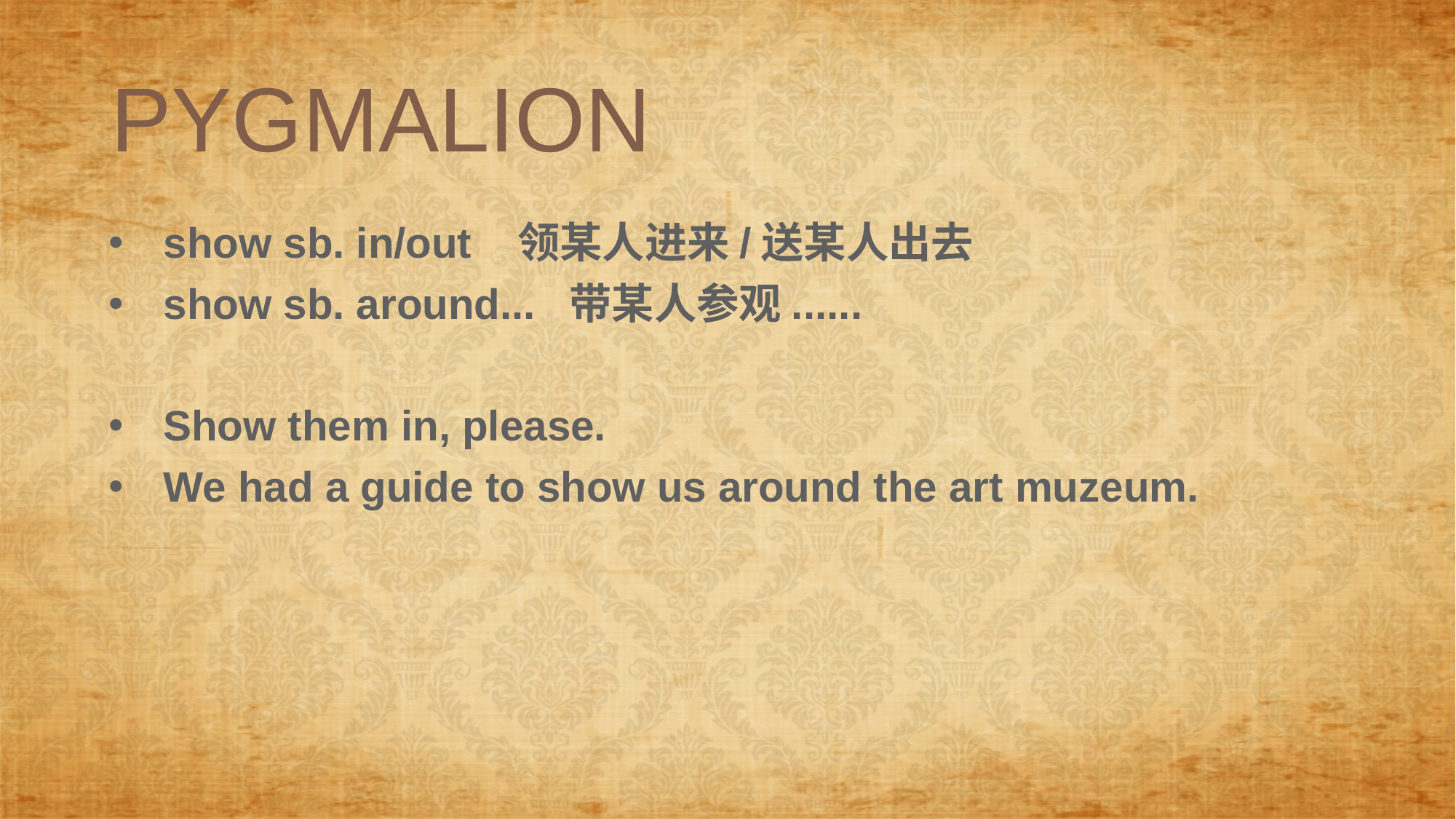

PYGMALION
show sb. in/out   领某人进来/送某人出去
show sb. around...  带某人参观......

Show them in, please.
We had a guide to show us around the art muzeum.